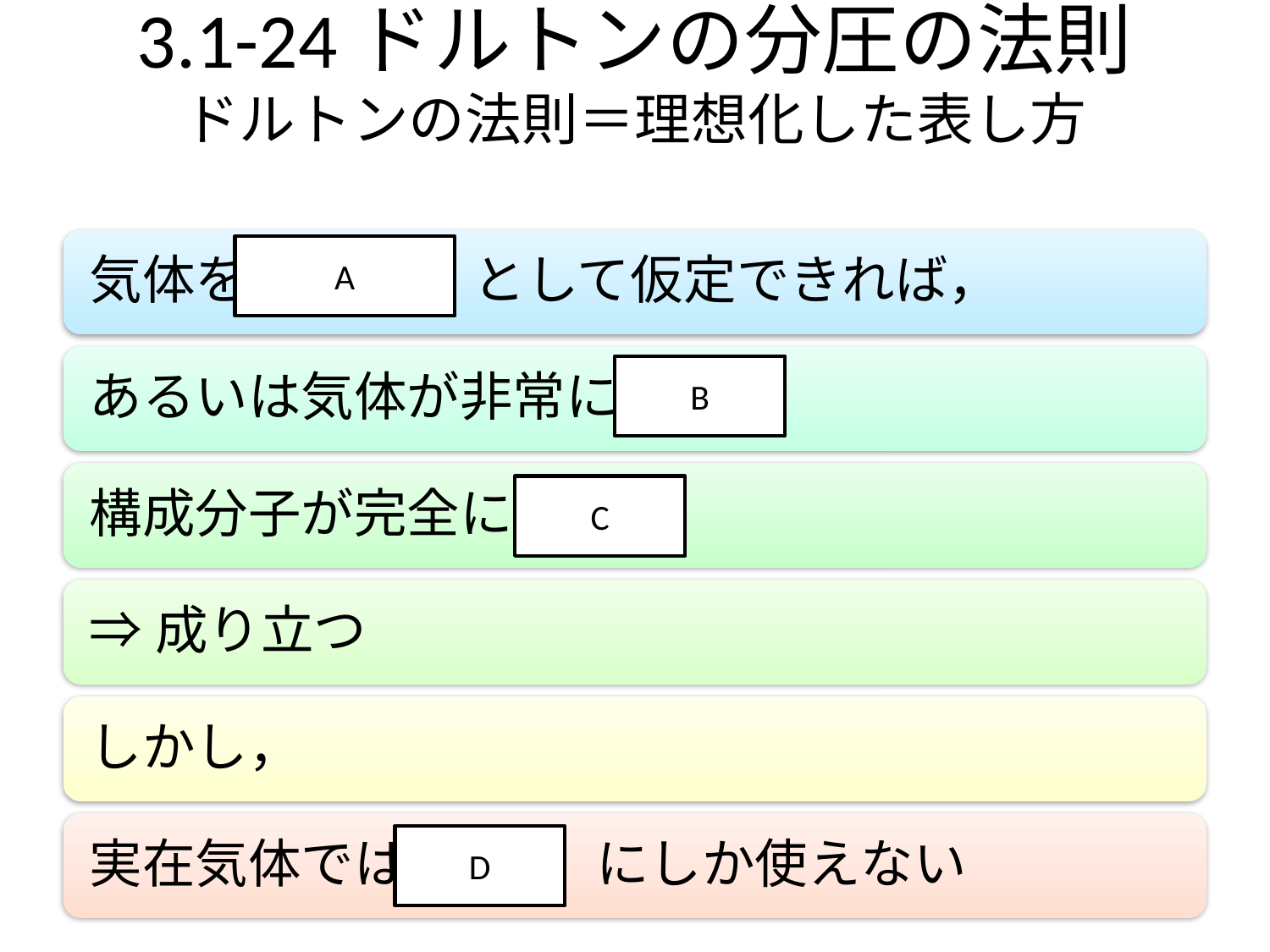

# 3.1-24ドルトンの分圧の法則 ドルトンの法則＝理想化した表し方
気体を                   として仮定できれば，
あるいは気体が非常に
構成分子が完全に
⇒成り立つ
しかし，
実在気体では                にしか使えない
A
B
C
D